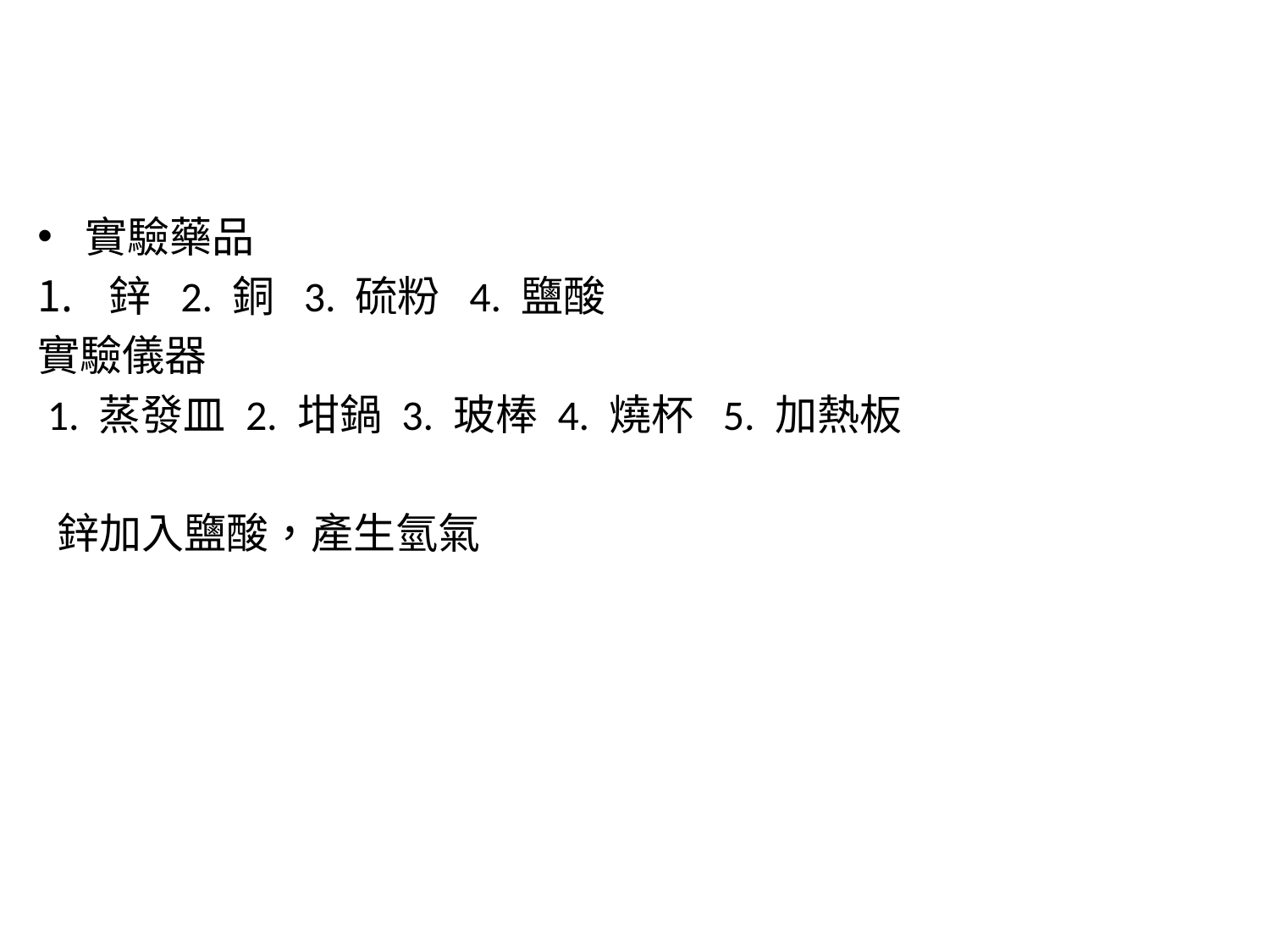

實驗藥品
鋅  2. 銅  3. 硫粉  4. 鹽酸
實驗儀器
 1. 蒸發皿 2. 坩鍋 3. 玻棒 4. 燒杯  5. 加熱板

 鋅加入鹽酸，產生氫氣